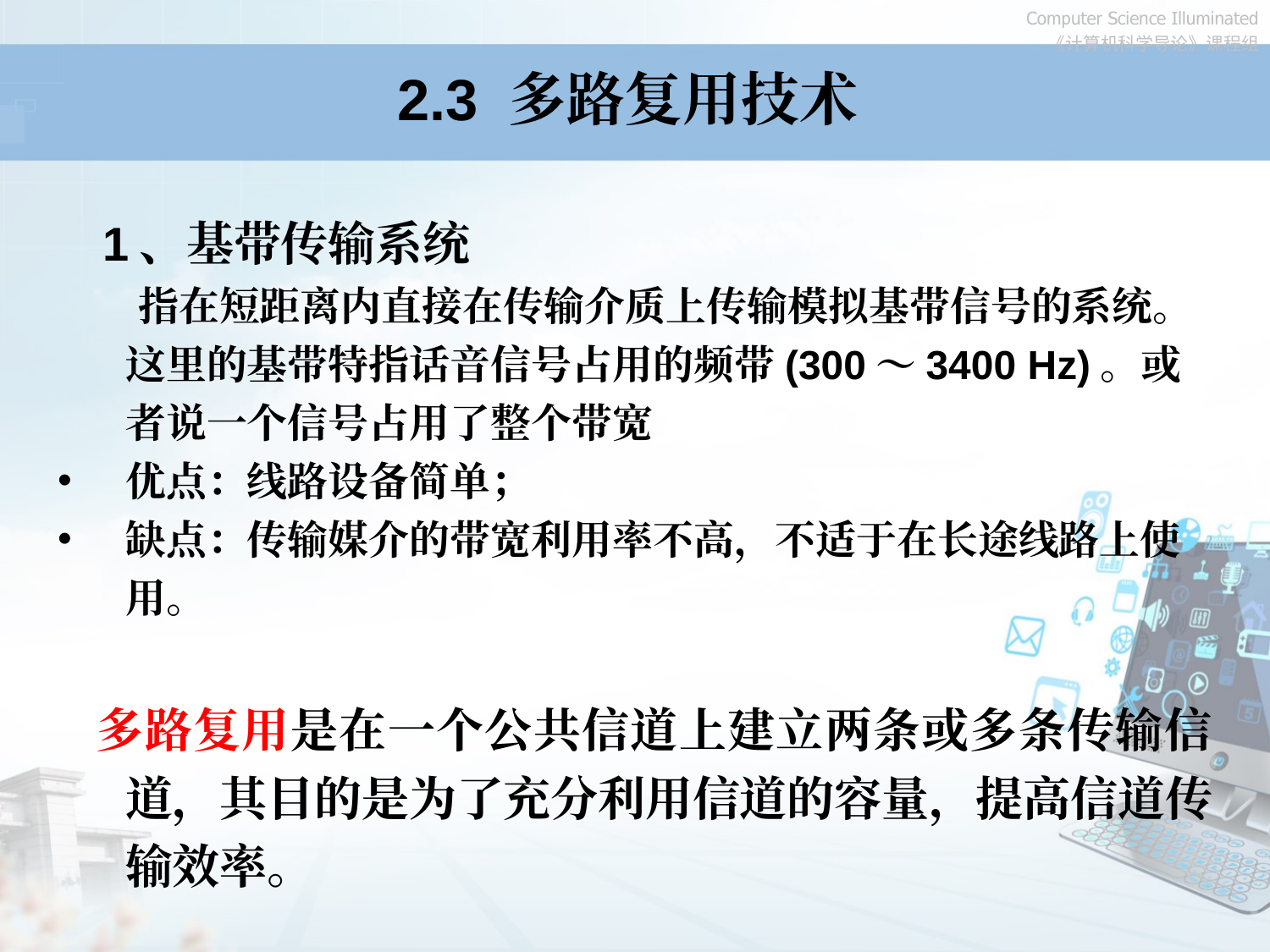

# 2.3 多路复用技术
    1、基带传输系统
       指在短距离内直接在传输介质上传输模拟基带信号的系统。这里的基带特指话音信号占用的频带(300～3400 Hz)。或者说一个信号占用了整个带宽
优点：线路设备简单；
缺点：传输媒介的带宽利用率不高，不适于在长途线路上使用。

  多路复用是在一个公共信道上建立两条或多条传输信道，其目的是为了充分利用信道的容量，提高信道传输效率。